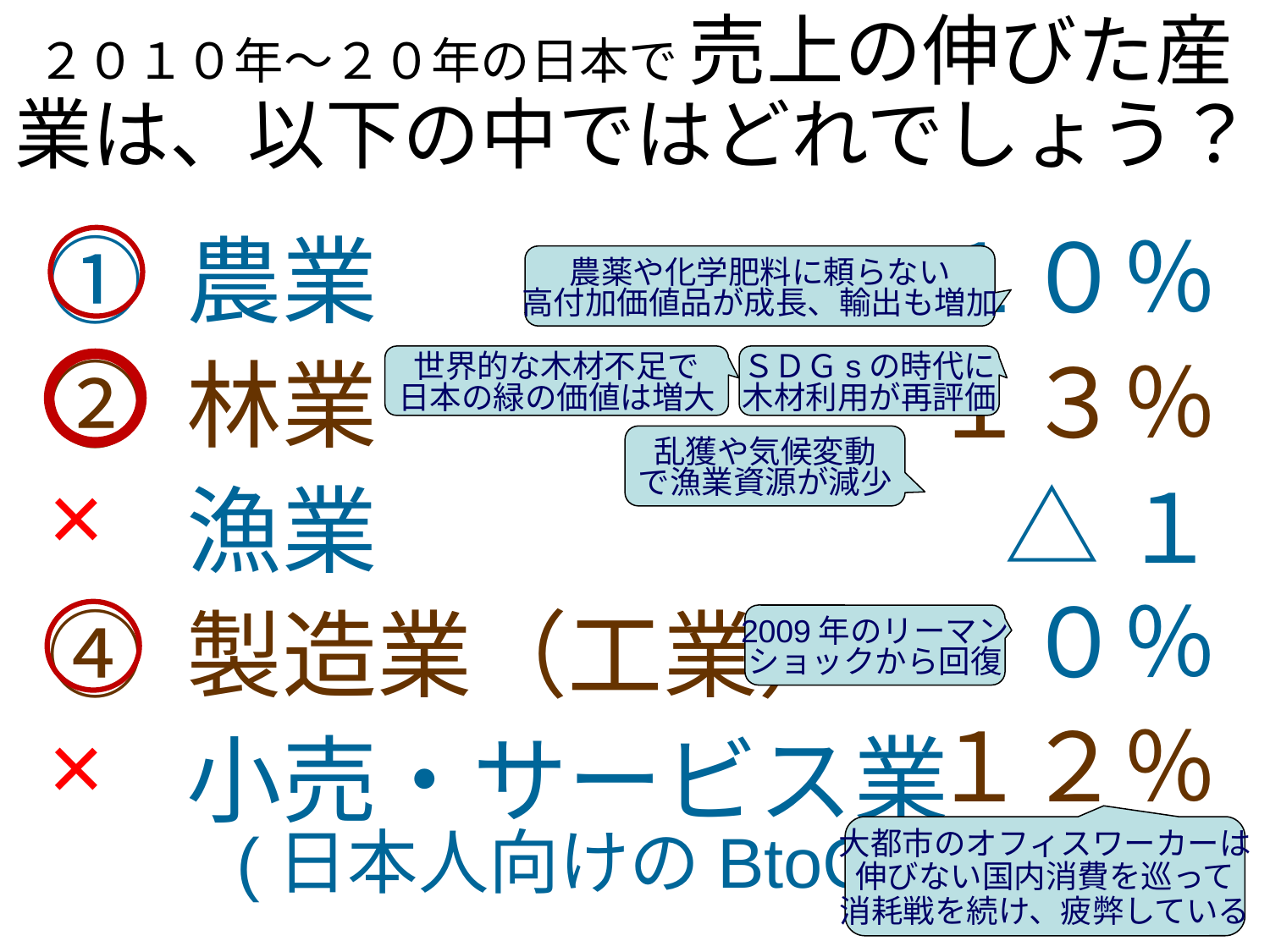

２０１０年～２０年の日本で 売上の伸びた産業は、以下の中ではどれでしょう？
１０％
１３％
△１０％
１２％
△０.2％
① 農業
② 林業
③ 漁業
④ 製造業（工業）
⑤ 小売・サービス業
　　  (日本人向けのBtoC)

農薬や化学肥料に頼らない
高付加価値品が成長、輸出も増加
世界的な木材不足で
日本の緑の価値は増大
ＳＤＧsの時代に
木材利用が再評価

乱獲や気候変動
で漁業資源が減少
×

2009年のリーマン
ショックから回復
×
大都市のオフィスワーカーは
伸びない国内消費を巡って
消耗戦を続け、疲弊している